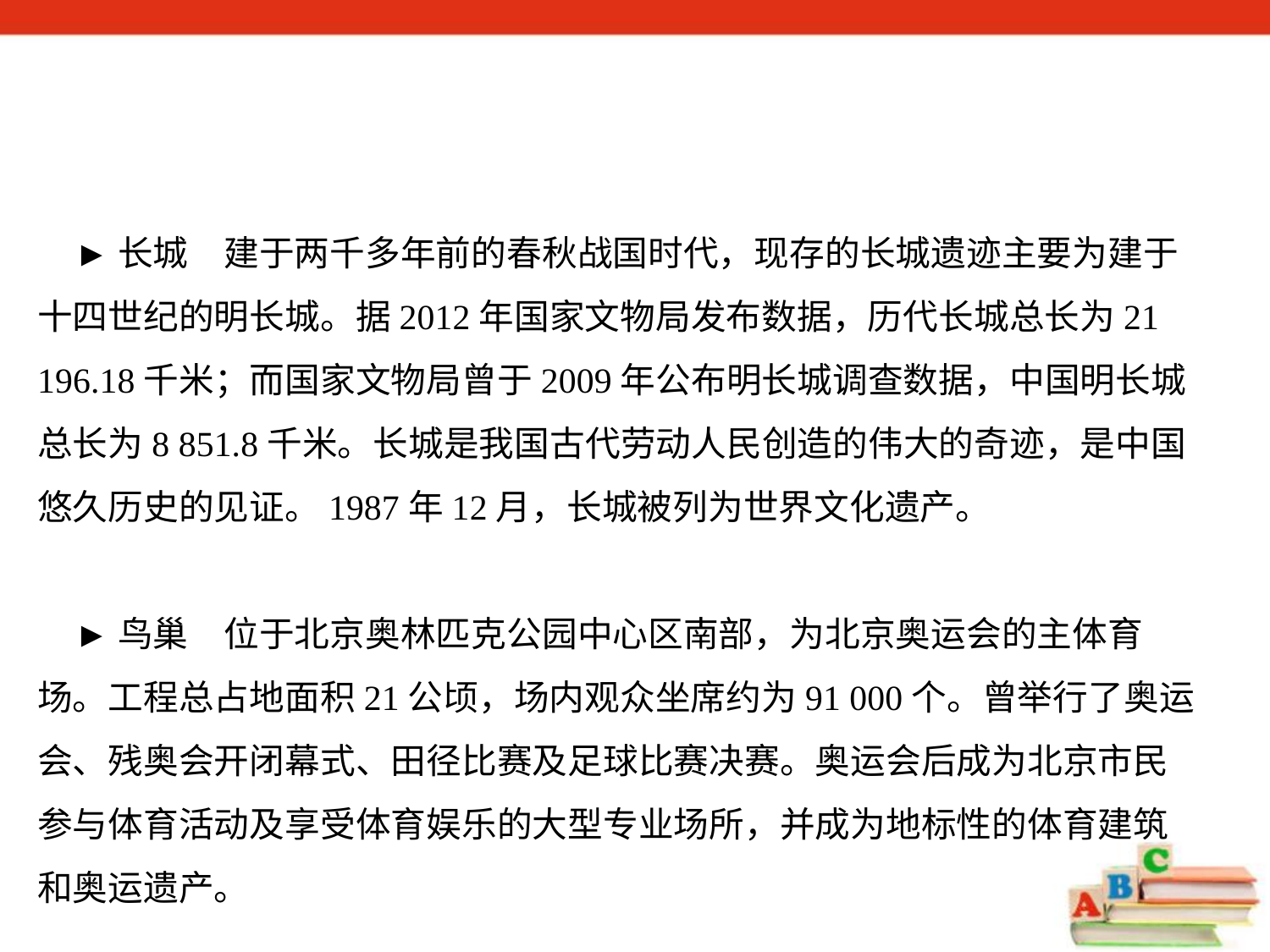

►长城　建于两千多年前的春秋战国时代，现存的长城遗迹主要为建于十四世纪的明长城。据2012年国家文物局发布数据，历代长城总长为21 196.18千米；而国家文物局曾于2009年公布明长城调查数据，中国明长城总长为8 851.8千米。长城是我国古代劳动人民创造的伟大的奇迹，是中国悠久历史的见证。1987年12月，长城被列为世界文化遗产。

►鸟巢　位于北京奥林匹克公园中心区南部，为北京奥运会的主体育场。工程总占地面积21公顷，场内观众坐席约为91 000个。曾举行了奥运会、残奥会开闭幕式、田径比赛及足球比赛决赛。奥运会后成为北京市民参与体育活动及享受体育娱乐的大型专业场所，并成为地标性的体育建筑和奥运遗产。